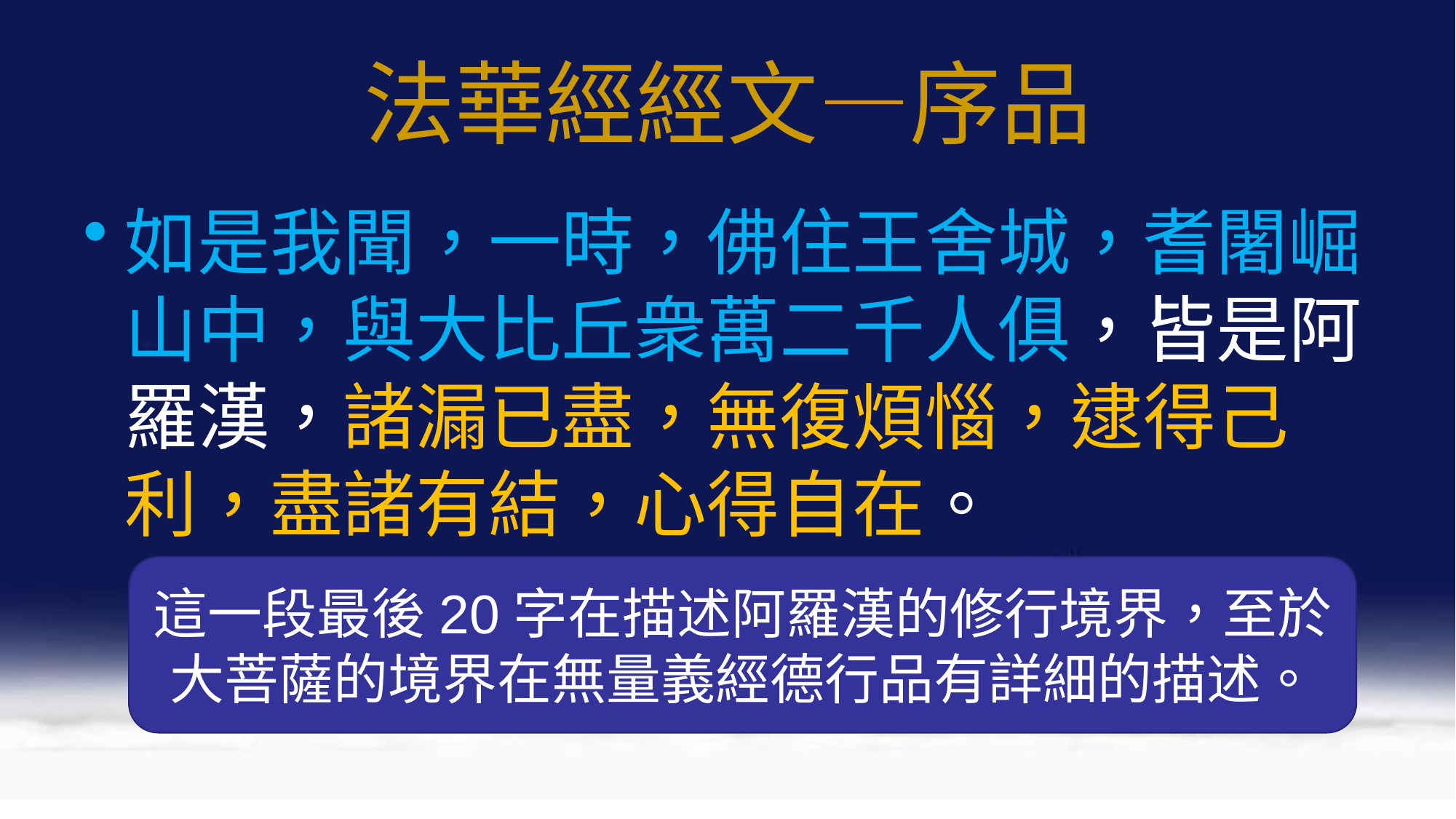

# 法華經經文—序品
如是我聞，一時，佛住王舍城，耆闍崛山中，與大比丘衆萬二千人俱，皆是阿羅漢，諸漏已盡，無復煩惱，逮得己利，盡諸有結，心得自在。
這一段最後20字在描述阿羅漢的修行境界，至於大菩薩的境界在無量義經德行品有詳細的描述。